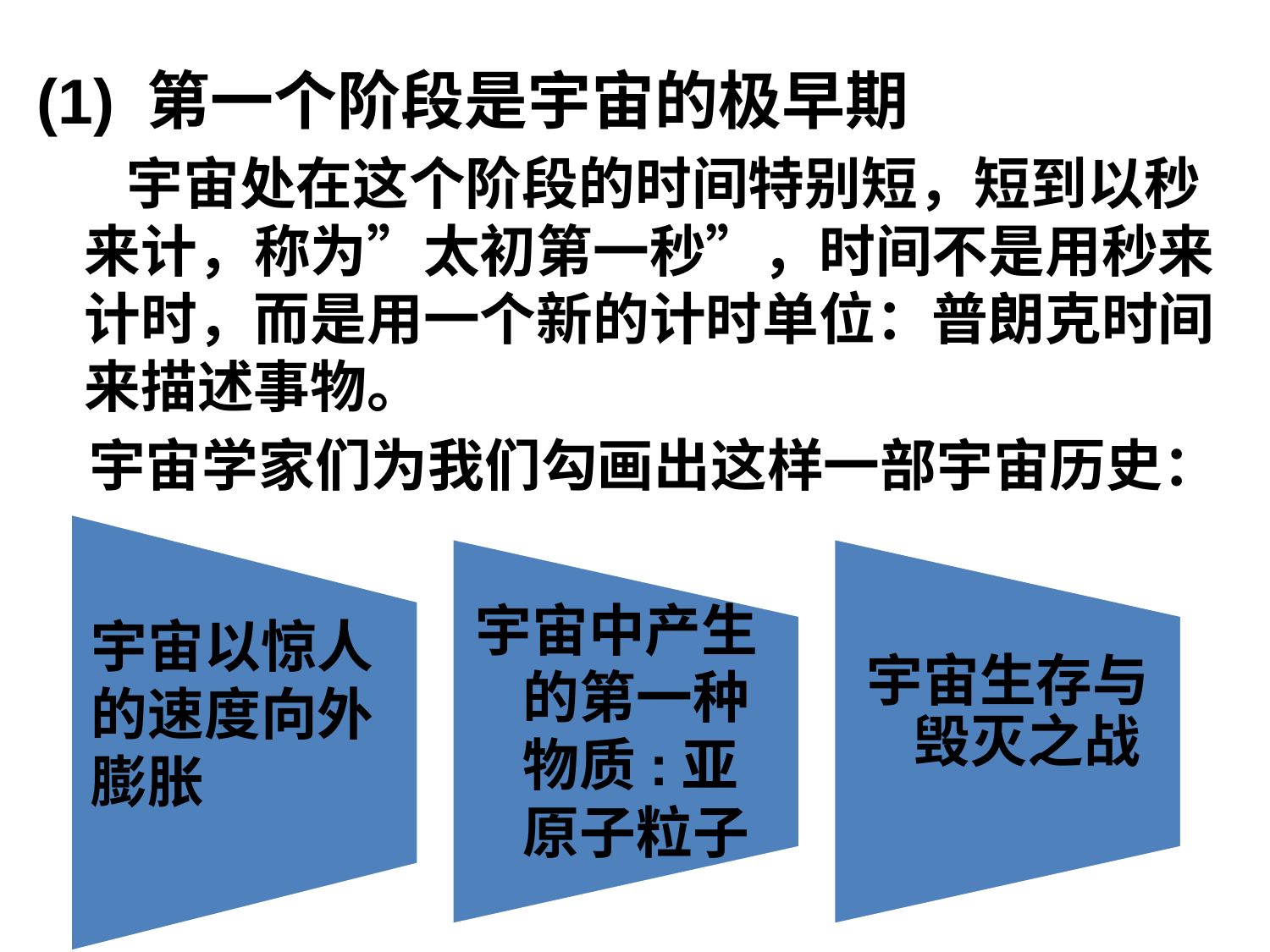

(1) 第一个阶段是宇宙的极早期
      宇宙处在这个阶段的时间特别短，短到以秒来计，称为”太初第一秒”，时间不是用秒来计时，而是用一个新的计时单位：普朗克时间来描述事物。
   宇宙学家们为我们勾画出这样一部宇宙历史：

宇宙中产生的第一种物质:亚原子粒子
宇宙以惊人的速度向外膨胀

宇宙生存与毁灭之战